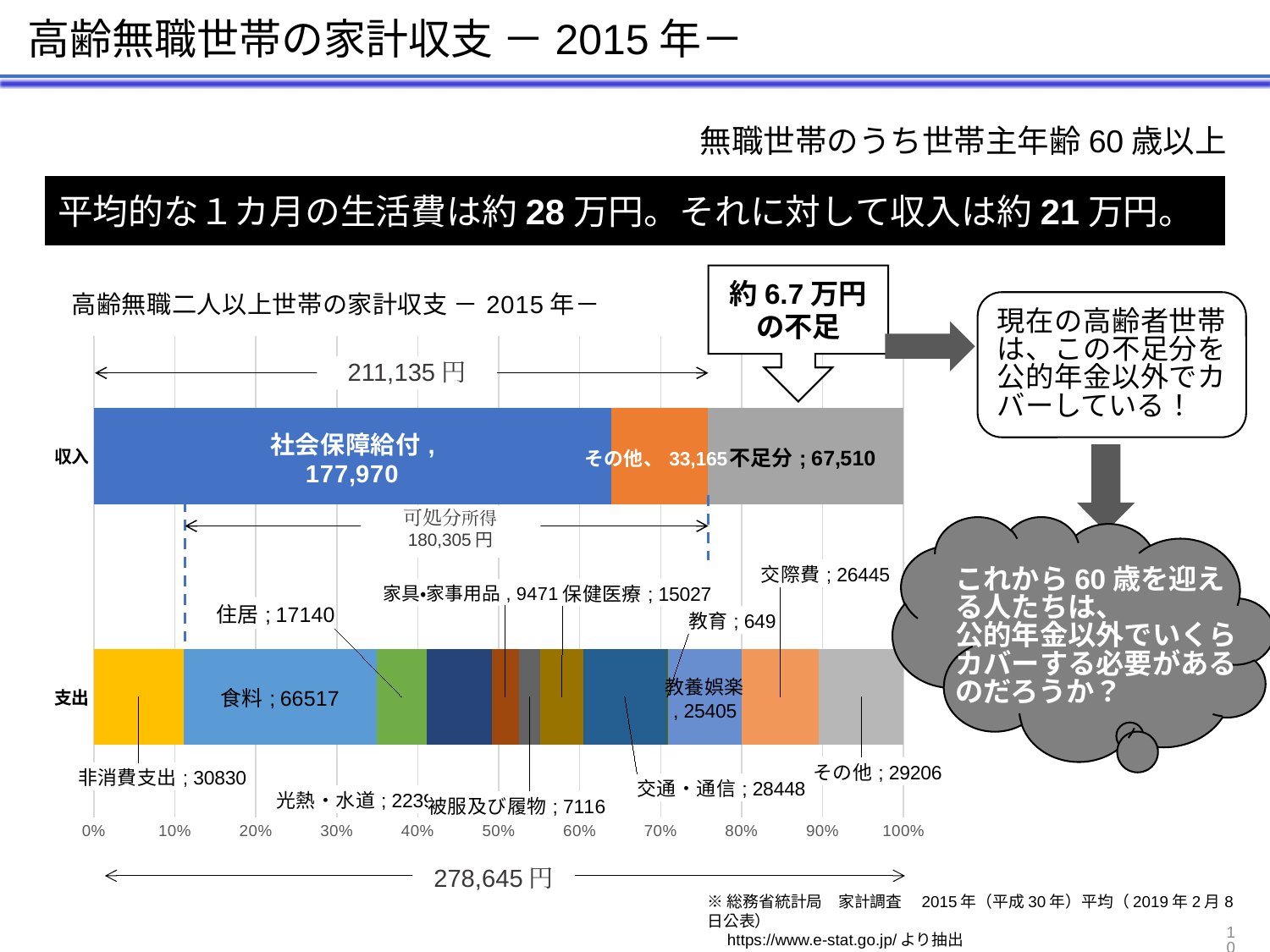

高齢無職世帯の家計収支 －2015年－
無職世帯のうち世帯主年齢60歳以上
平均的な１カ月の生活費は約28万円。それに対して収入は約21万円。

### Chart: 高齢無職二人以上世帯の家計収支 －2015年－

| Category | 社会保障給付 | その他 | 不足分 | 非消費支出 | 食料 | 住居 | 光熱・水道 | 家具・家事用品 | 被服及び履物 | 保健医療 | 交通・通信 | 教育 | 教養娯楽 | 交際費 | その他 |
|---|---|---|---|---|---|---|---|---|---|---|---|---|---|---|---|
| 支出 | None | None | None | 30830.0 | 66517.0 | 17140.0 | 22390.0 | 9471.0 | 7116.0 | 15027.0 | 28448.0 | 649.0 | 25405.0 | 26445.0 | 29206.0 |
| 収入 | 177970.0 | 33165.0 | 67510.0 | None | None | None | None | None | None | None | None | None | None | None | None |
約6.7万円の不足
現在の高齢者世帯は、この不足分を公的年金以外でカバーしている！

211,135円

可処分所得
180,305円

これから60歳を迎える人たちは、
公的年金以外でいくらカバーする必要があるのだろうか？
278,645円
※総務省統計局　家計調査　2015年（平成30年）平均（2019年2月8日公表）
　https://www.e-stat.go.jp/より抽出
10